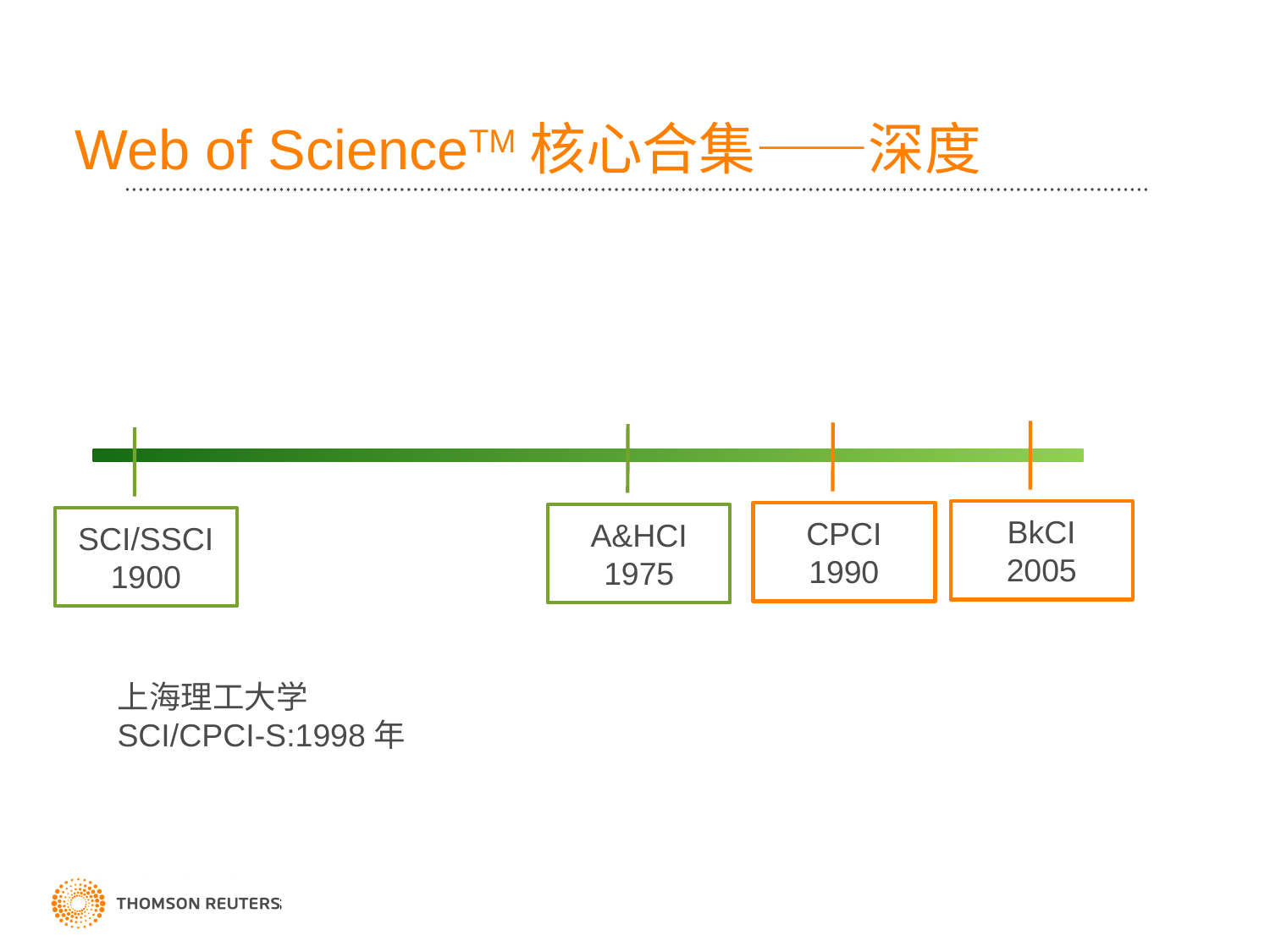

Web of ScienceTM核心合集——深度
#

BkCI
2005
CPCI
1990
A&HCI
1975
SCI/SSCI
1900
上海理工大学
SCI/CPCI-S:1998年